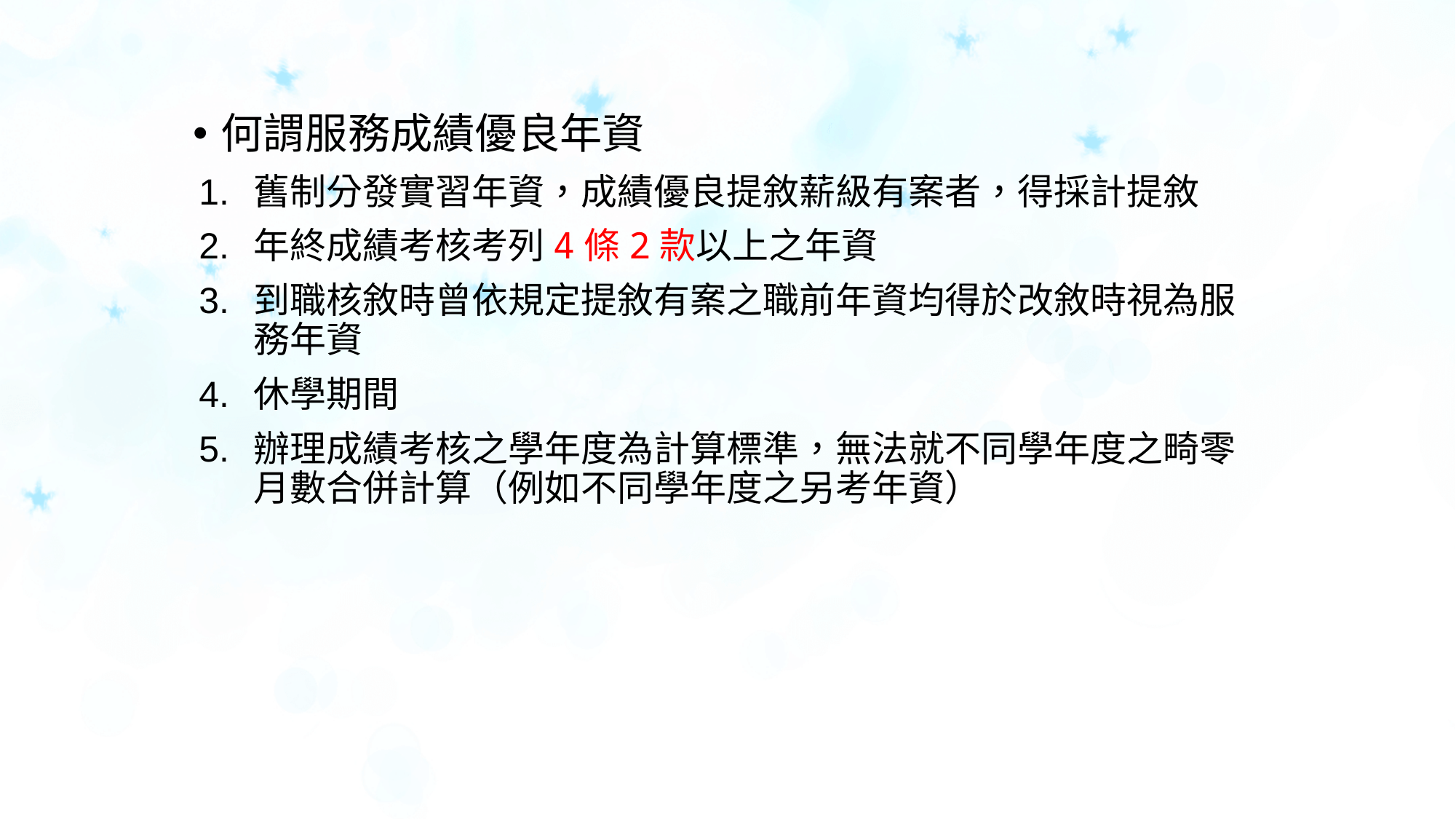

何謂服務成績優良年資
舊制分發實習年資，成績優良提敘薪級有案者，得採計提敘
年終成績考核考列4條2款以上之年資
到職核敘時曾依規定提敘有案之職前年資均得於改敘時視為服務年資
休學期間
辦理成績考核之學年度為計算標準，無法就不同學年度之畸零月數合併計算（例如不同學年度之另考年資）